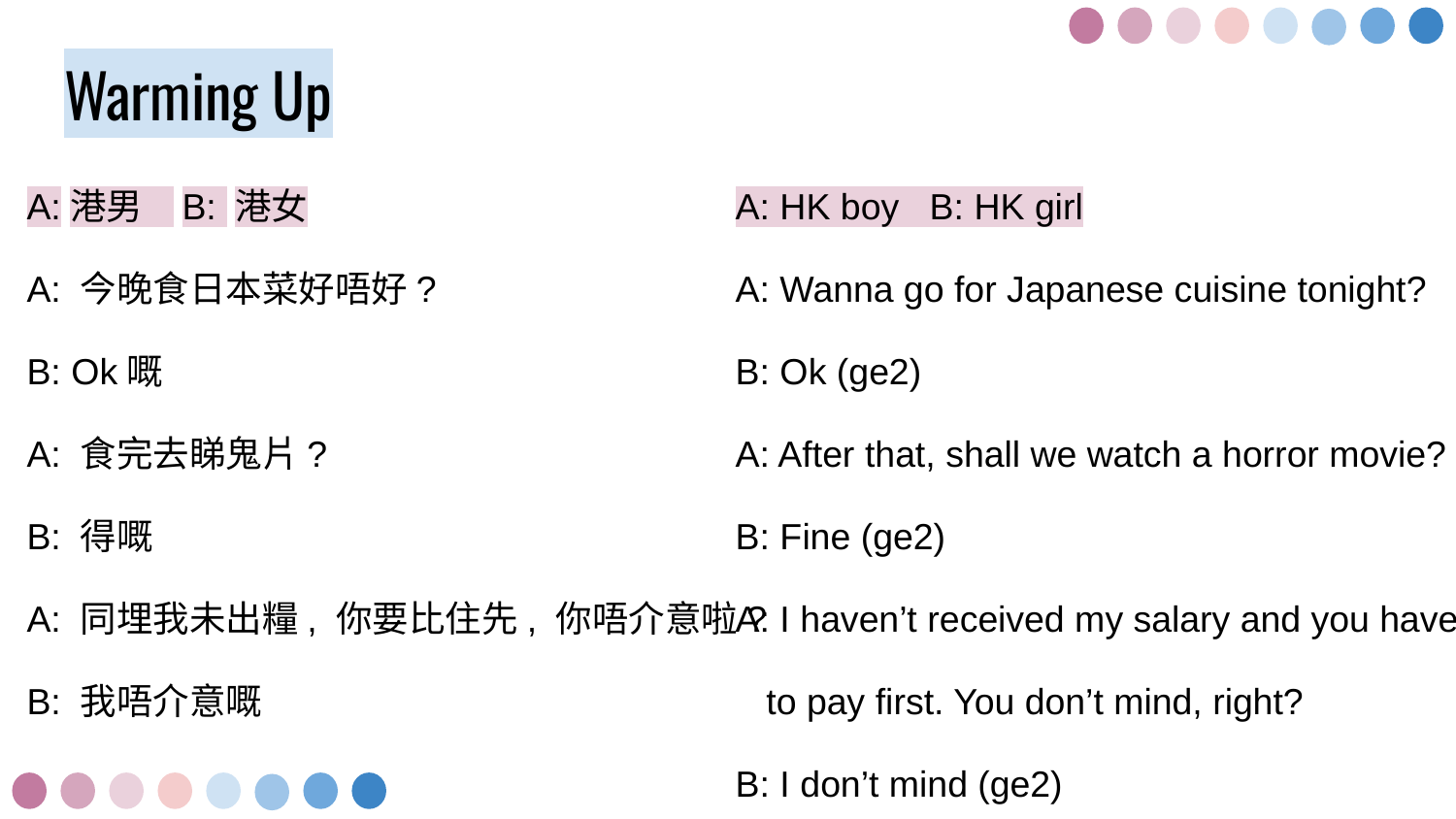

# Warming Up
A:港男   B: 港女
A: 今晚食日本菜好唔好?
B: Ok嘅
A: 食完去睇鬼片?
B: 得嘅
A: 同埋我未出糧, 你要比住先, 你唔介意啦?
B: 我唔介意嘅
A: HK boy   B: HK girl
A: Wanna go for Japanese cuisine tonight?
B: Ok (ge2)
A: After that, shall we watch a horror movie?
B: Fine (ge2)
A: I haven’t received my salary and you have
   to pay first. You don’t mind, right?
B: I don’t mind (ge2)